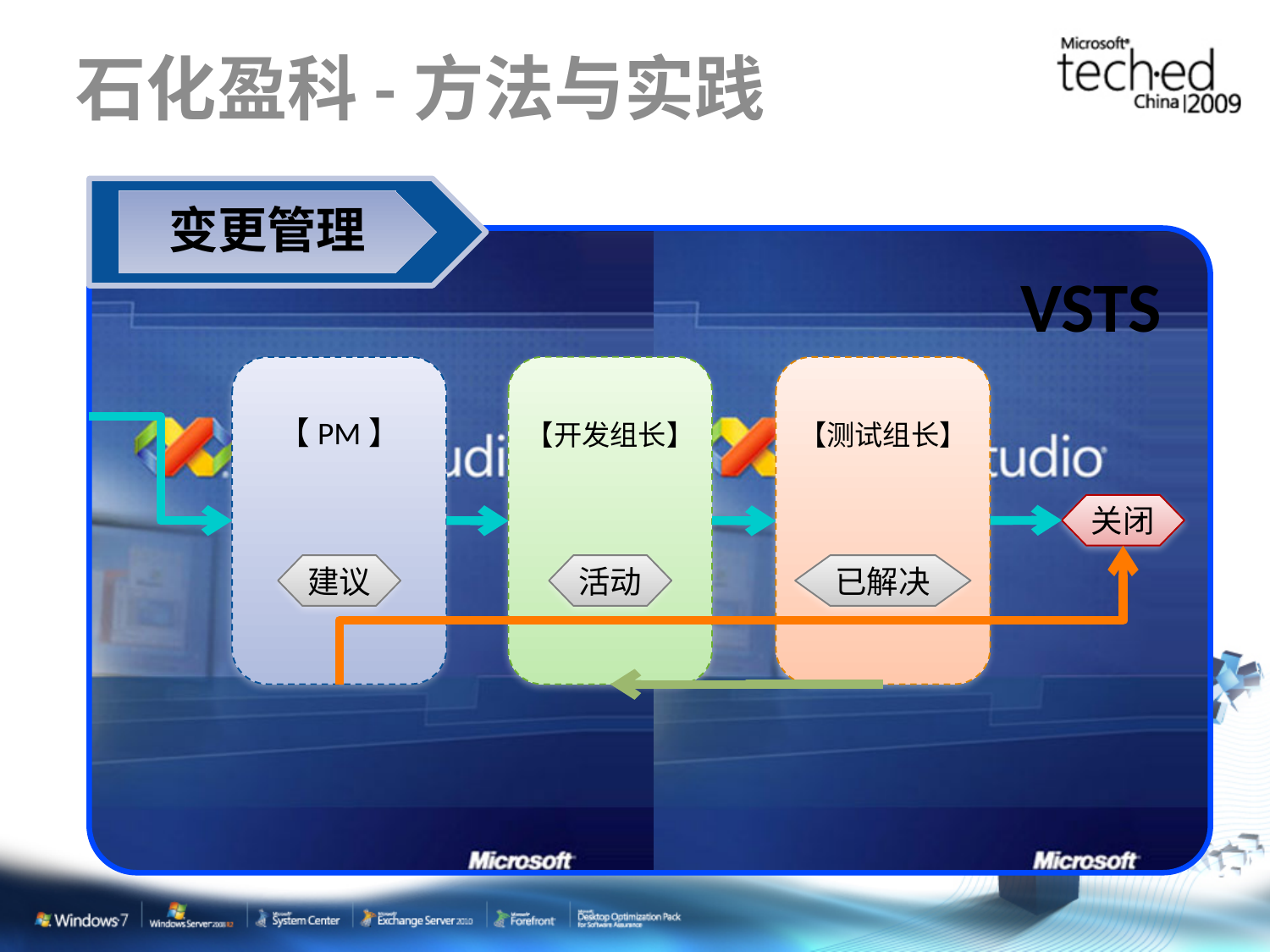

# 石化盈科-方法与实践

变更管理
VSTS

【PM】
建议

【开发组长】
活动

【测试组长】
已解决
关闭